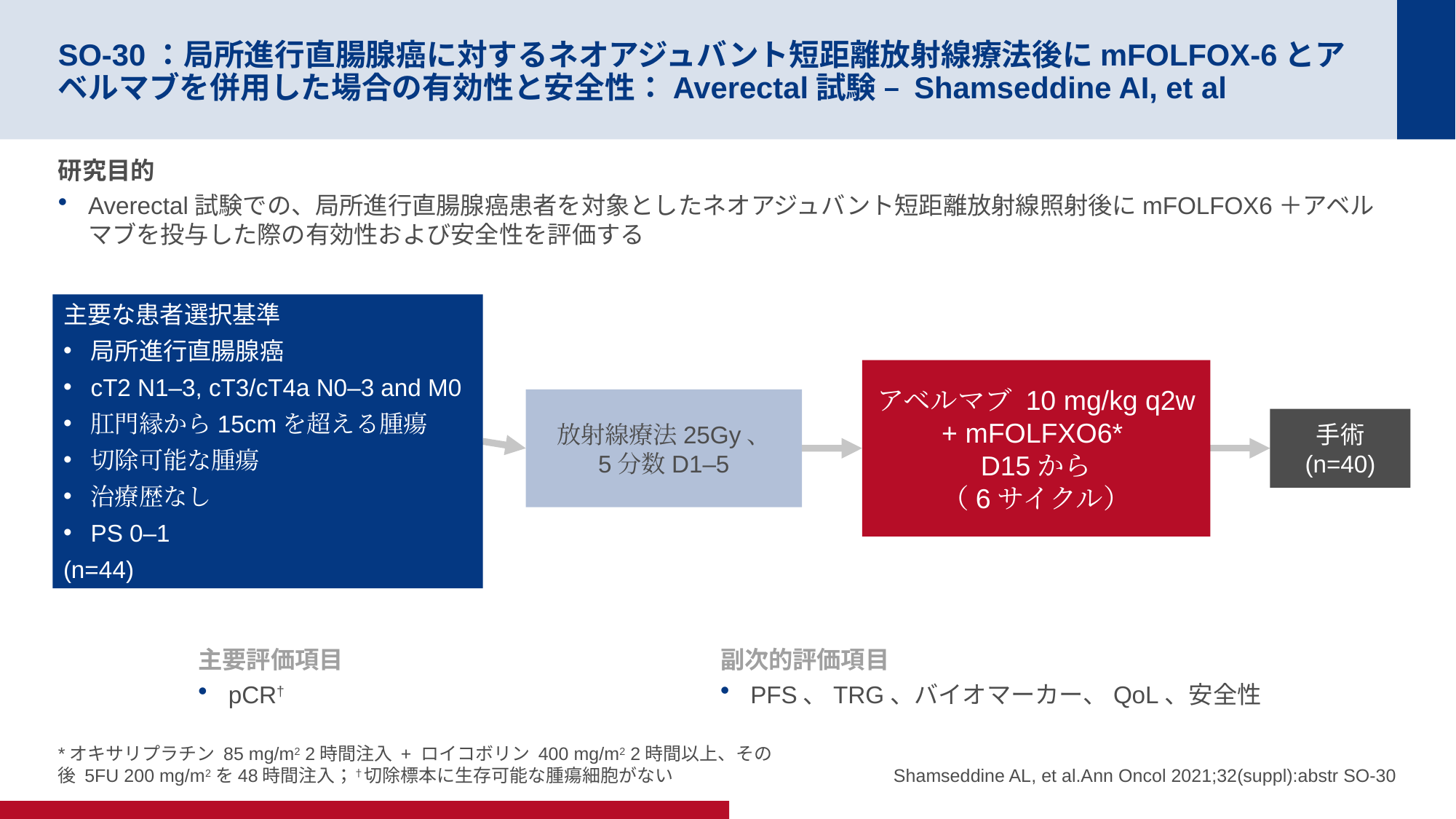

# SO-30：局所進行直腸腺癌に対するネオアジュバント短距離放射線療法後にmFOLFOX-6とアベルマブを併用した場合の有効性と安全性：Averectal試験 – Shamseddine AI, et al
研究目的
Averectal試験での、局所進行直腸腺癌患者を対象としたネオアジュバント短距離放射線照射後にmFOLFOX6＋アベルマブを投与した際の有効性および安全性を評価する
主要な患者選択基準
局所進行直腸腺癌
cT2 N1–3, cT3/cT4a N0–3 and M0
肛門縁から15cmを超える腫瘍
切除可能な腫瘍
治療歴なし
PS 0–1
(n=44)
アベルマブ 10 mg/kg q2w + mFOLFXO6*
D15から
（6サイクル）
放射線療法25Gy、
5分数D1–5
手術
(n=40)
主要評価項目
pCR†
副次的評価項目
PFS、TRG、バイオマーカー、QoL、安全性
*オキサリプラチン 85 mg/m2 2時間注入 + ロイコボリン 400 mg/m2 2時間以上、その後 5FU 200 mg/m2を48時間注入；†切除標本に生存可能な腫瘍細胞がない
Shamseddine AL, et al.Ann Oncol 2021;32(suppl):abstr SO-30